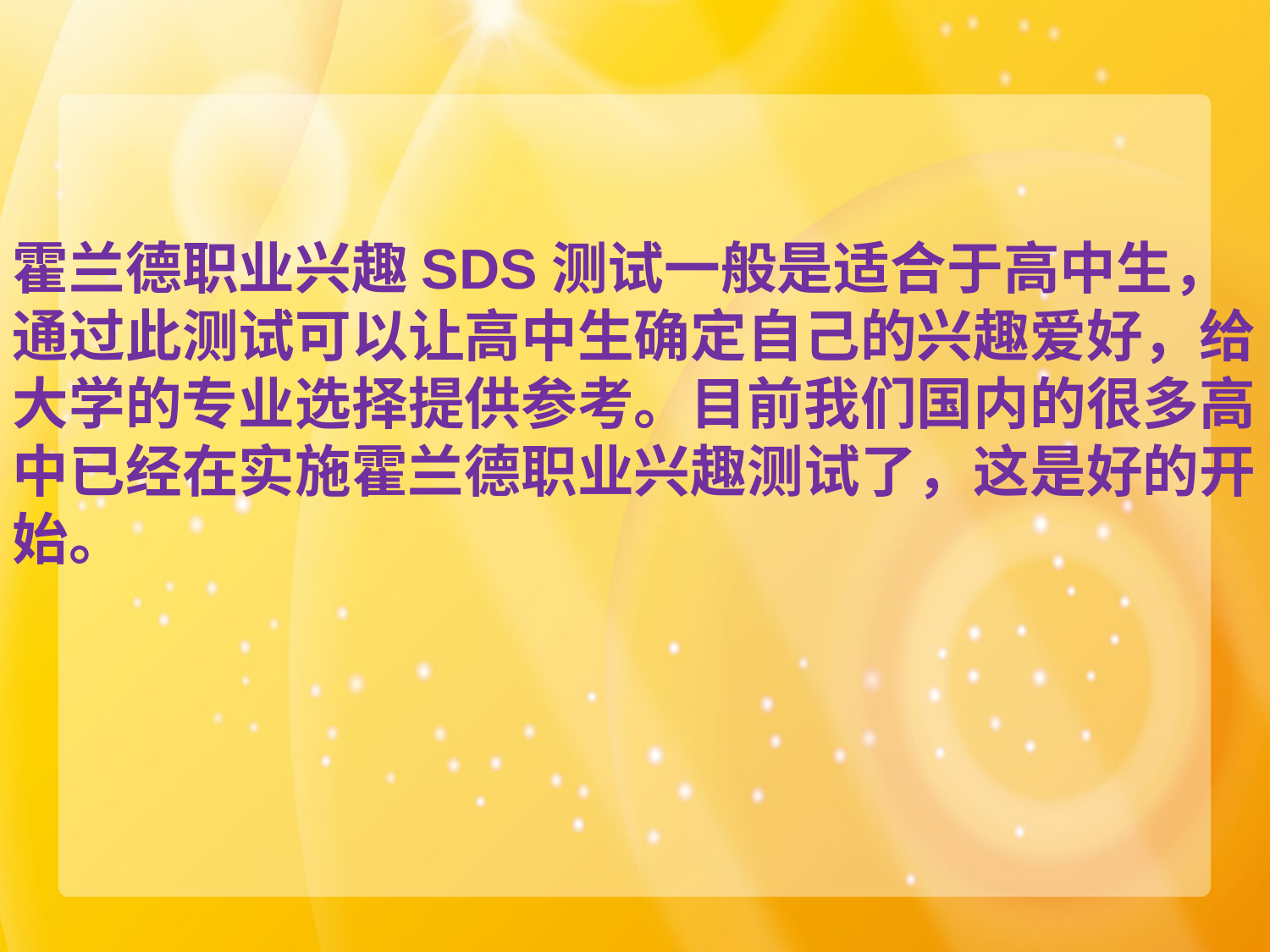

霍兰德职业兴趣SDS测试一般是适合于高中生，通过此测试可以让高中生确定自己的兴趣爱好，给大学的专业选择提供参考。目前我们国内的很多高中已经在实施霍兰德职业兴趣测试了，这是好的开始。